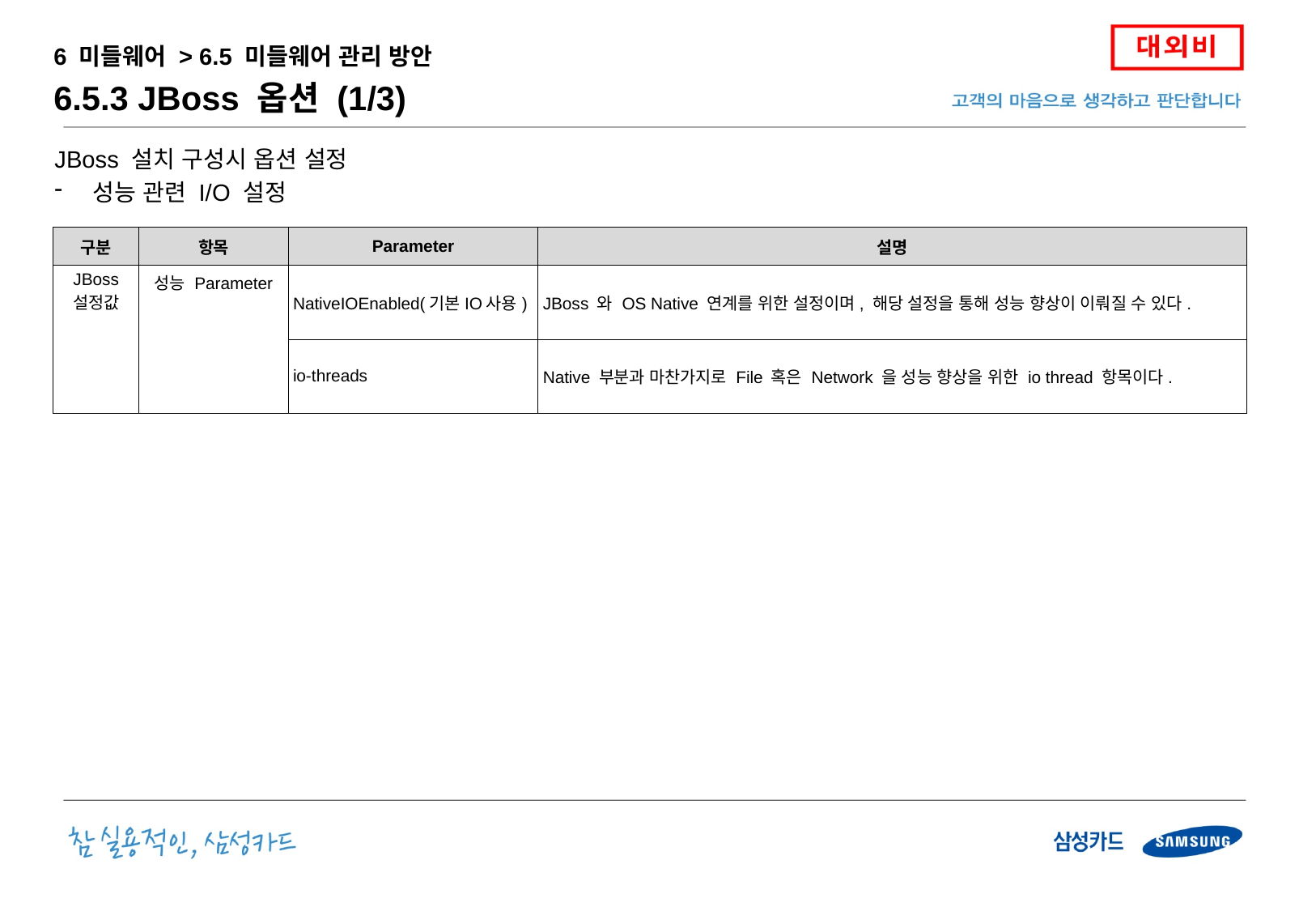

6 미들웨어 > 6.5 미들웨어 관리 방안
6.5.3 JBoss 옵션 (1/3)
JBoss 설치 구성시 옵션 설정
성능 관련 I/O 설정
| 구분 | 항목 | Parameter | 설명 |
| --- | --- | --- | --- |
| JBoss 설정값 | 성능 Parameter | NativeIOEnabled(기본IO사용) | JBoss 와 OS Native 연계를 위한 설정이며, 해당 설정을 통해 성능 향상이 이뤄질 수 있다. |
|  |  | io-threads | Native 부분과 마찬가지로 File 혹은 Network 을 성능 향상을 위한 io thread 항목이다. |